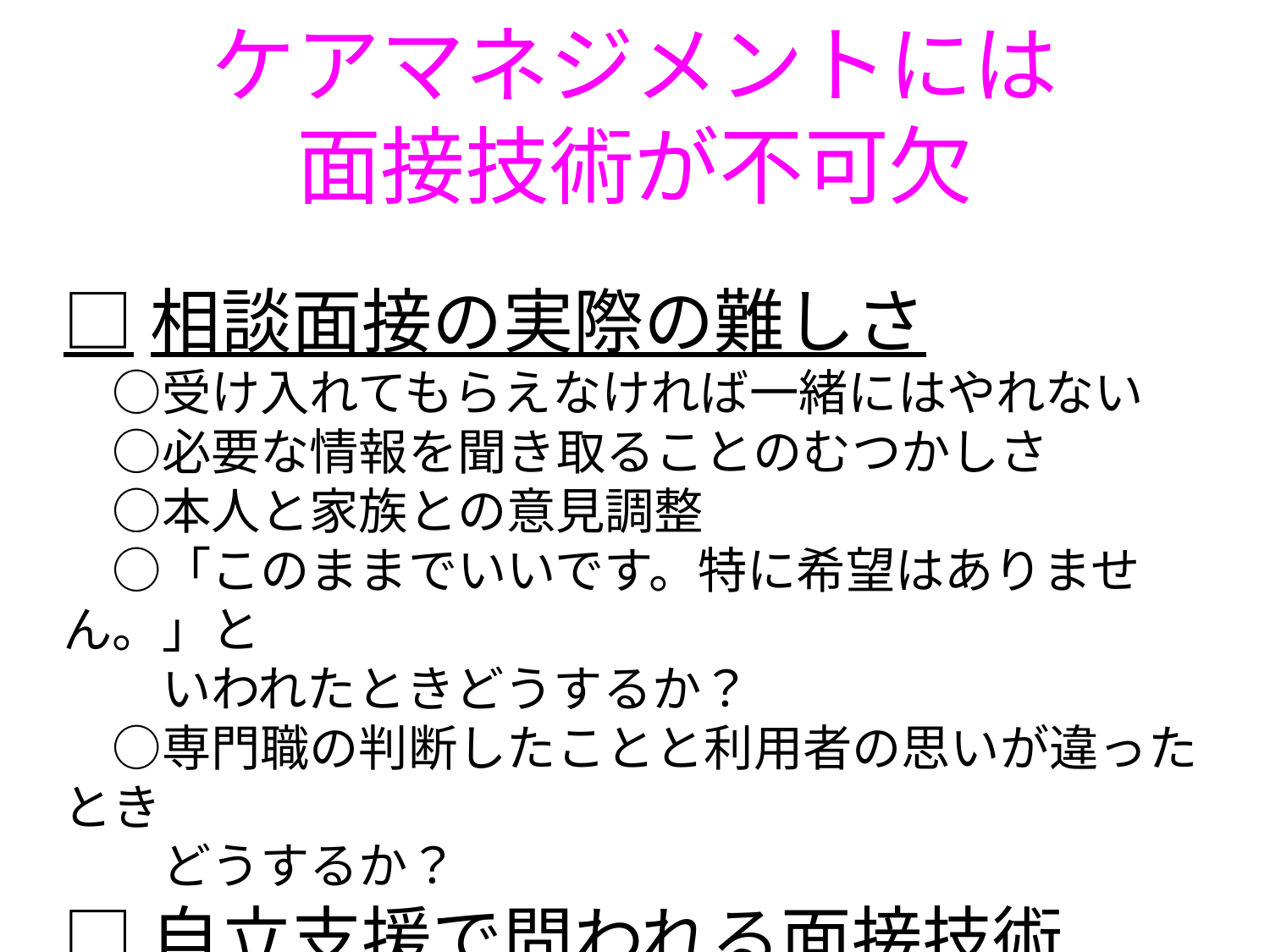

# ケアマネジメントには 面接技術が不可欠
□相談面接の実際の難しさ
　○受け入れてもらえなければ一緒にはやれない
　○必要な情報を聞き取ることのむつかしさ
　○本人と家族との意見調整
　○「このままでいいです。特に希望はありません。」と
　　いわれたときどうするか？
　○専門職の判断したことと利用者の思いが違ったとき
　　どうするか？
□自立支援で問われる面接技術